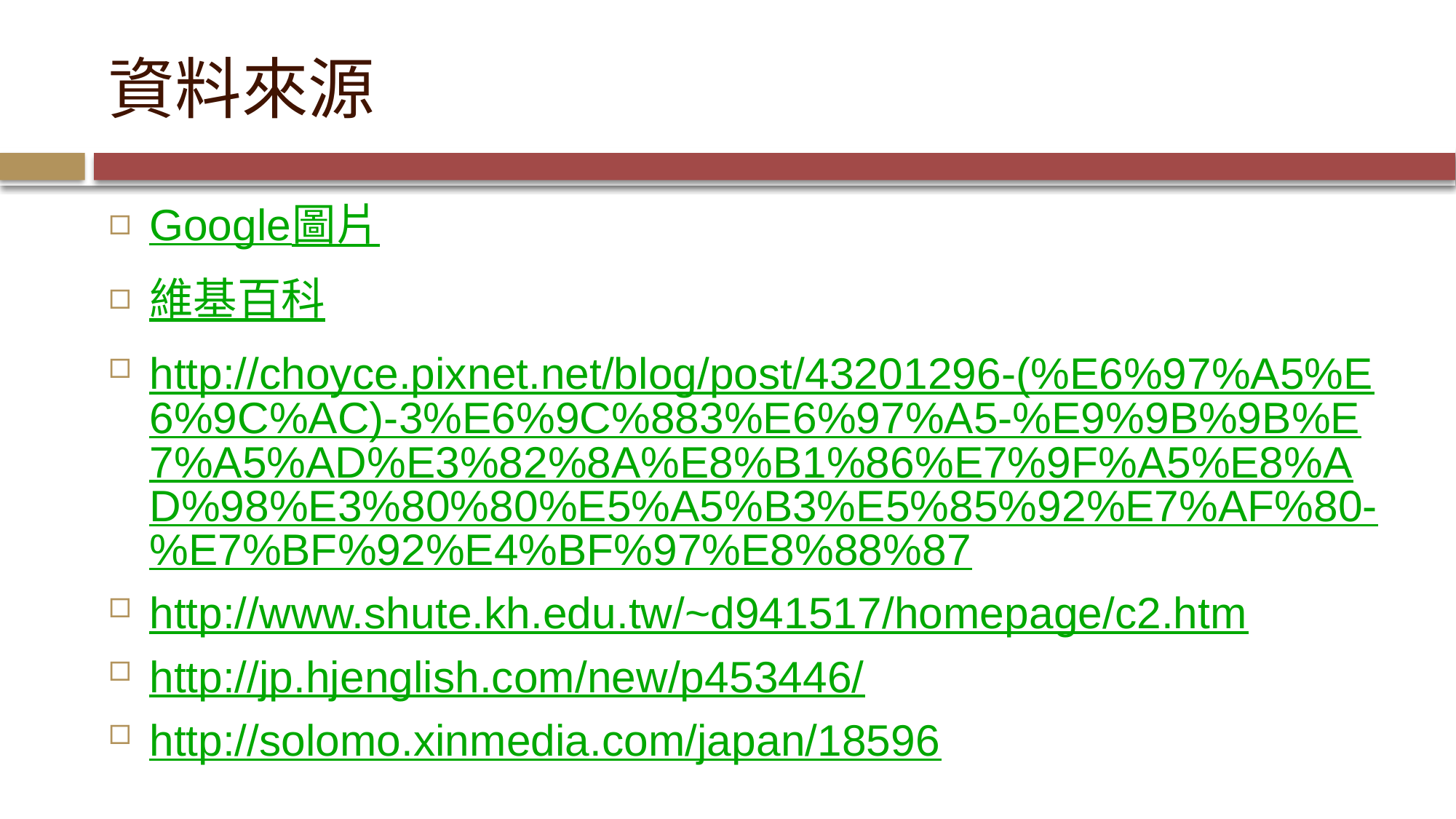

# 資料來源
Google圖片
維基百科
http://choyce.pixnet.net/blog/post/43201296-(%E6%97%A5%E6%9C%AC)-3%E6%9C%883%E6%97%A5-%E9%9B%9B%E7%A5%AD%E3%82%8A%E8%B1%86%E7%9F%A5%E8%AD%98%E3%80%80%E5%A5%B3%E5%85%92%E7%AF%80-%E7%BF%92%E4%BF%97%E8%88%87
http://www.shute.kh.edu.tw/~d941517/homepage/c2.htm
http://jp.hjenglish.com/new/p453446/
http://solomo.xinmedia.com/japan/18596